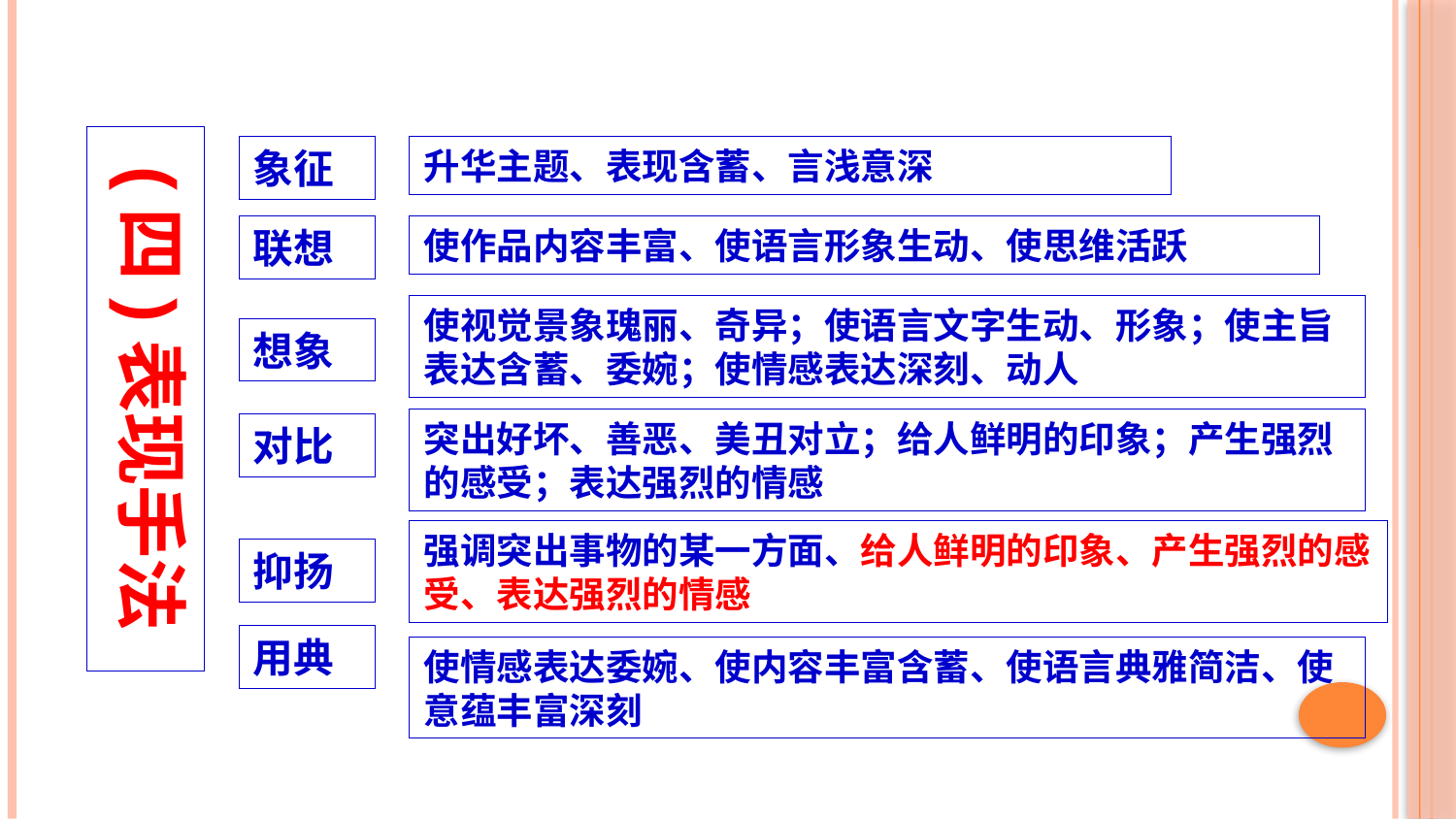

(四)表现手法
象征
升华主题、表现含蓄、言浅意深
联想
使作品内容丰富、使语言形象生动、使思维活跃
使视觉景象瑰丽、奇异；使语言文字生动、形象；使主旨表达含蓄、委婉；使情感表达深刻、动人
想象
突出好坏、善恶、美丑对立；给人鲜明的印象；产生强烈的感受；表达强烈的情感
对比
强调突出事物的某一方面、给人鲜明的印象、产生强烈的感受、表达强烈的情感
抑扬
用典
使情感表达委婉、使内容丰富含蓄、使语言典雅简洁、使意蕴丰富深刻